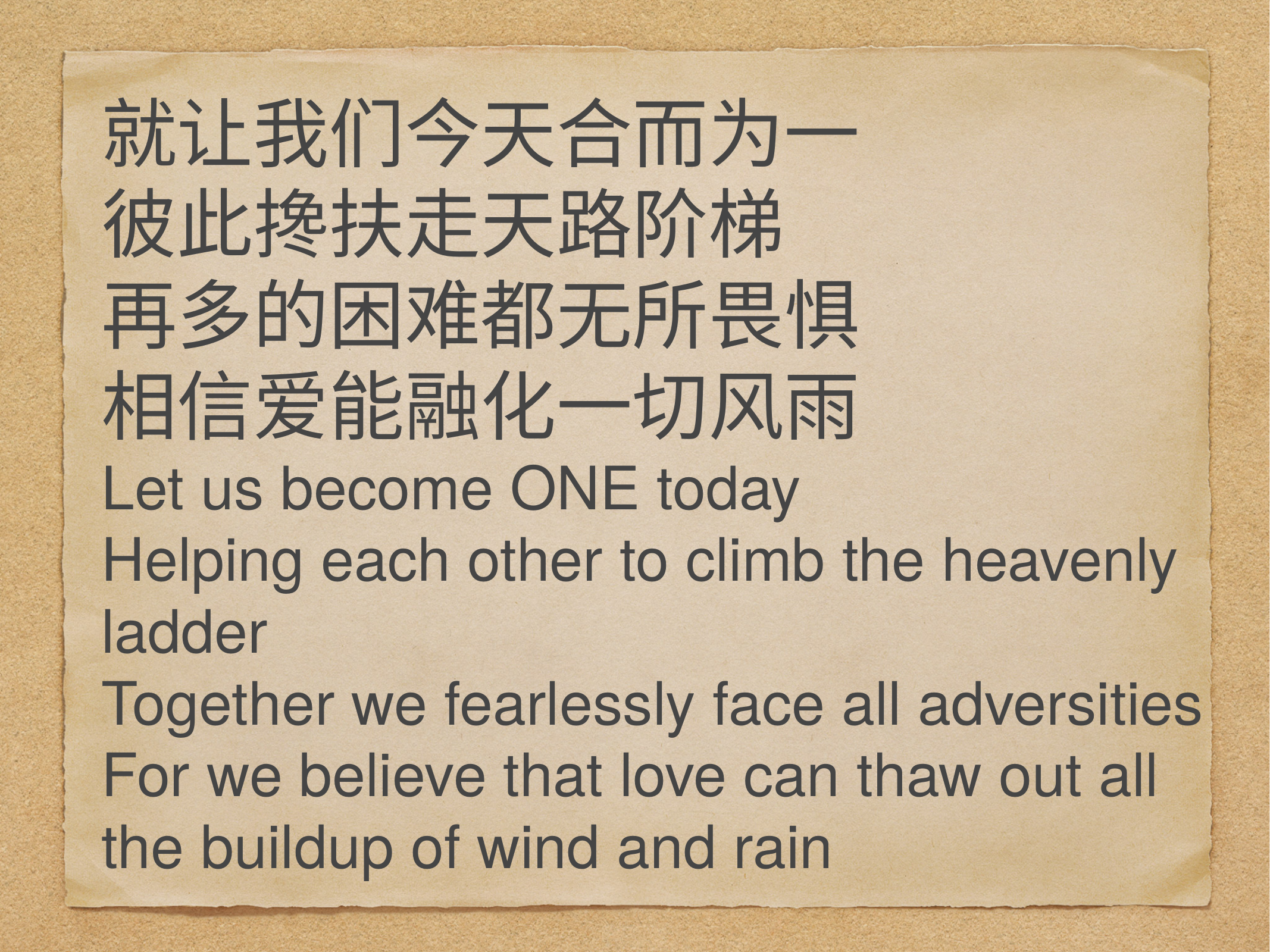

# 就让我们今天合而为一
彼此搀扶走天路阶梯
再多的困难都无所畏惧
相信爱能融化一切风雨
Let us become ONE today
Helping each other to climb the heavenly ladder
Together we fearlessly face all adversities
For we believe that love can thaw out all the buildup of wind and rain